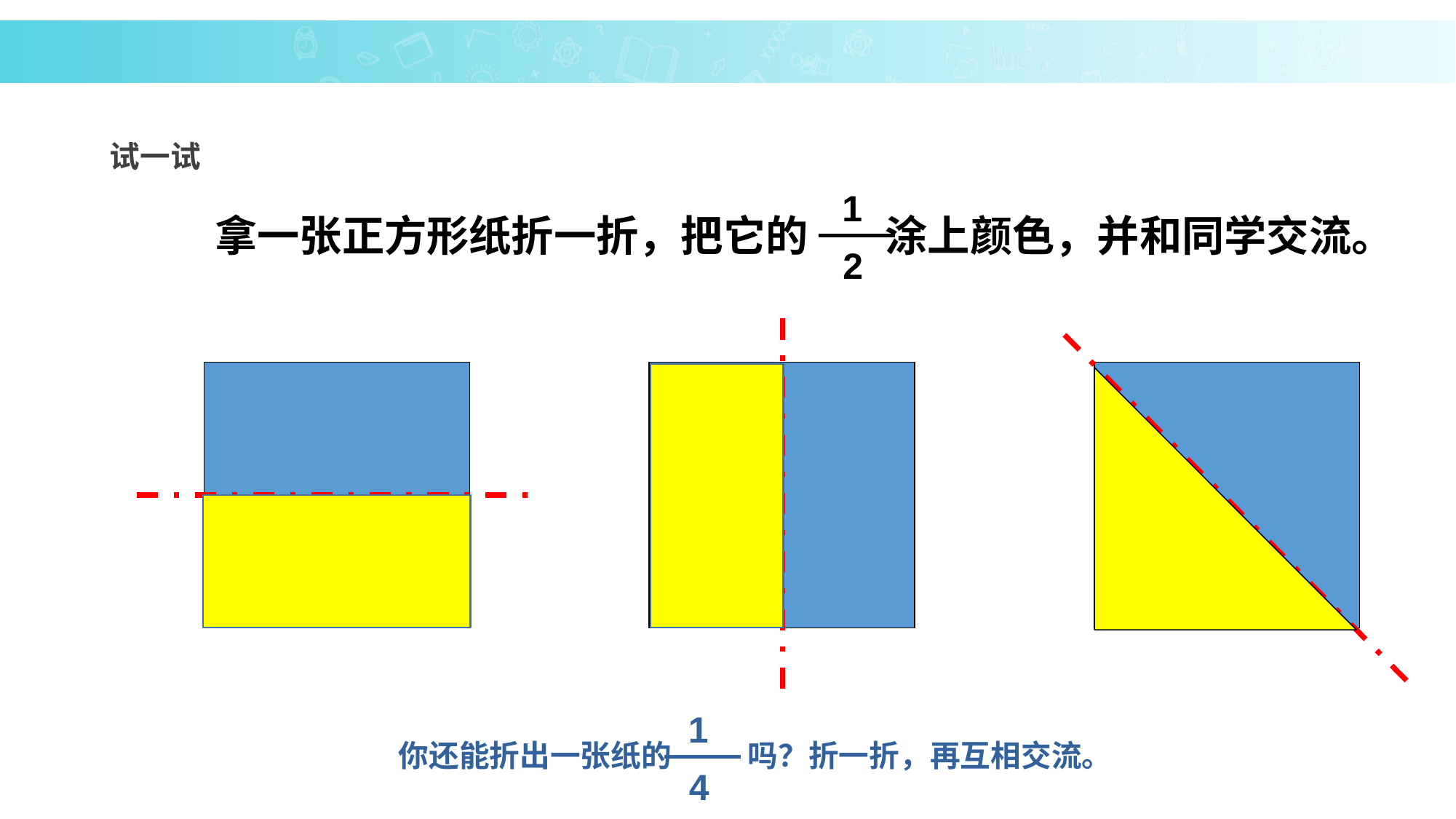

试一试
1
2
拿一张正方形纸折一折，把它的        涂上颜色，并和同学交流。

1
4
你还能折出一张纸的           吗？折一折，再互相交流。